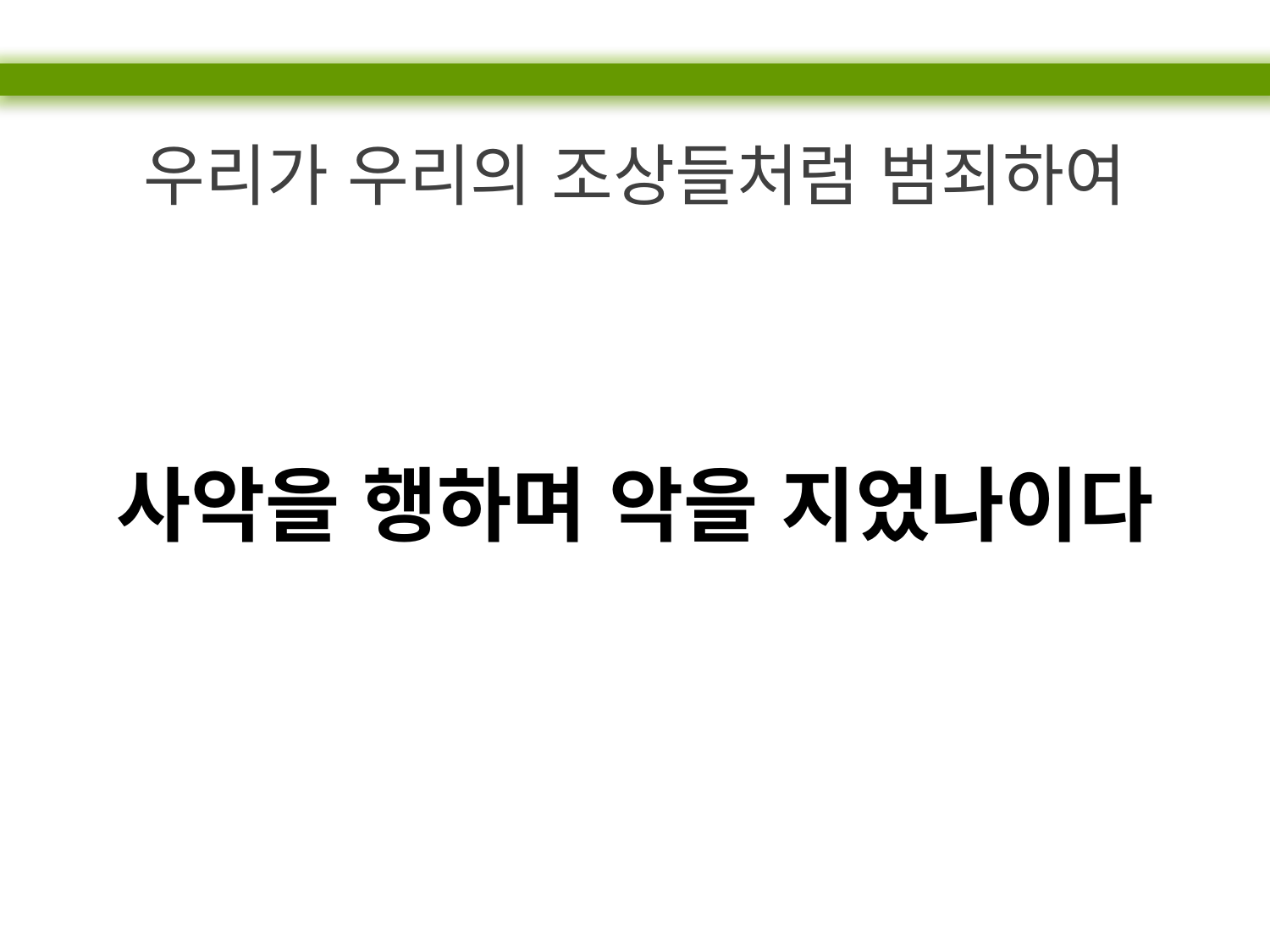

우리가 우리의 조상들처럼 범죄하여
사악을 행하며 악을 지었나이다